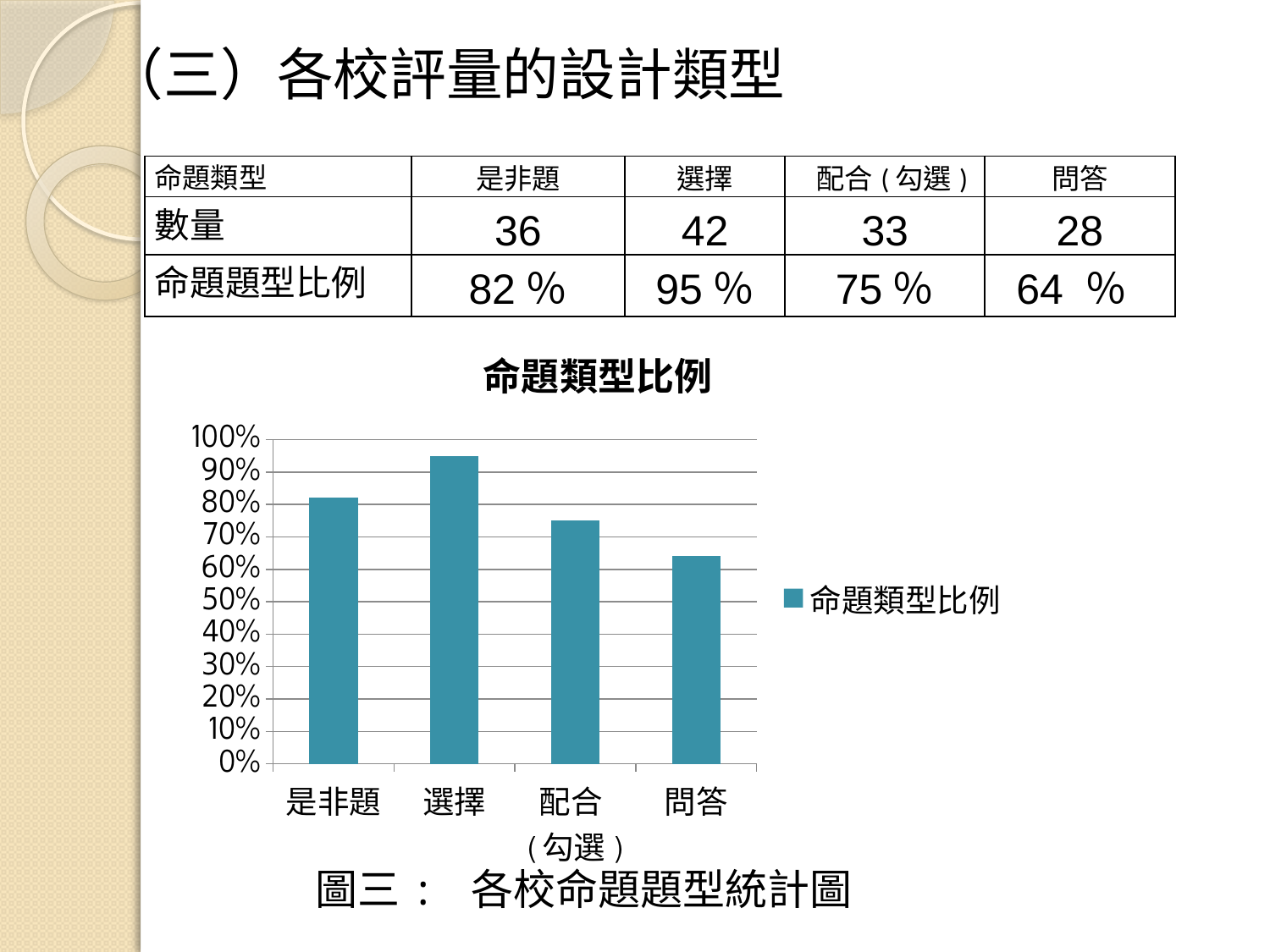

（三）各校評量的設計類型

| 命題類型 | 是非題 | 選擇 | 配合(勾選) | 問答 |
| --- | --- | --- | --- | --- |
| 數量 | 36 | 42 | 33 | 28 |
| 命題題型比例 | 82％ | 95％ | 75％ | 64 ％ |

### Chart:

| Category | 命題類型比例 |
|---|---|
| 是非題 | 0.8200000000000006 |
| 選擇 | 0.9500000000000006 |
| 配合(勾選) | 0.750000000000001 |
| 問答 | 0.640000000000001 |
    圖三: 各校命題題型統計圖